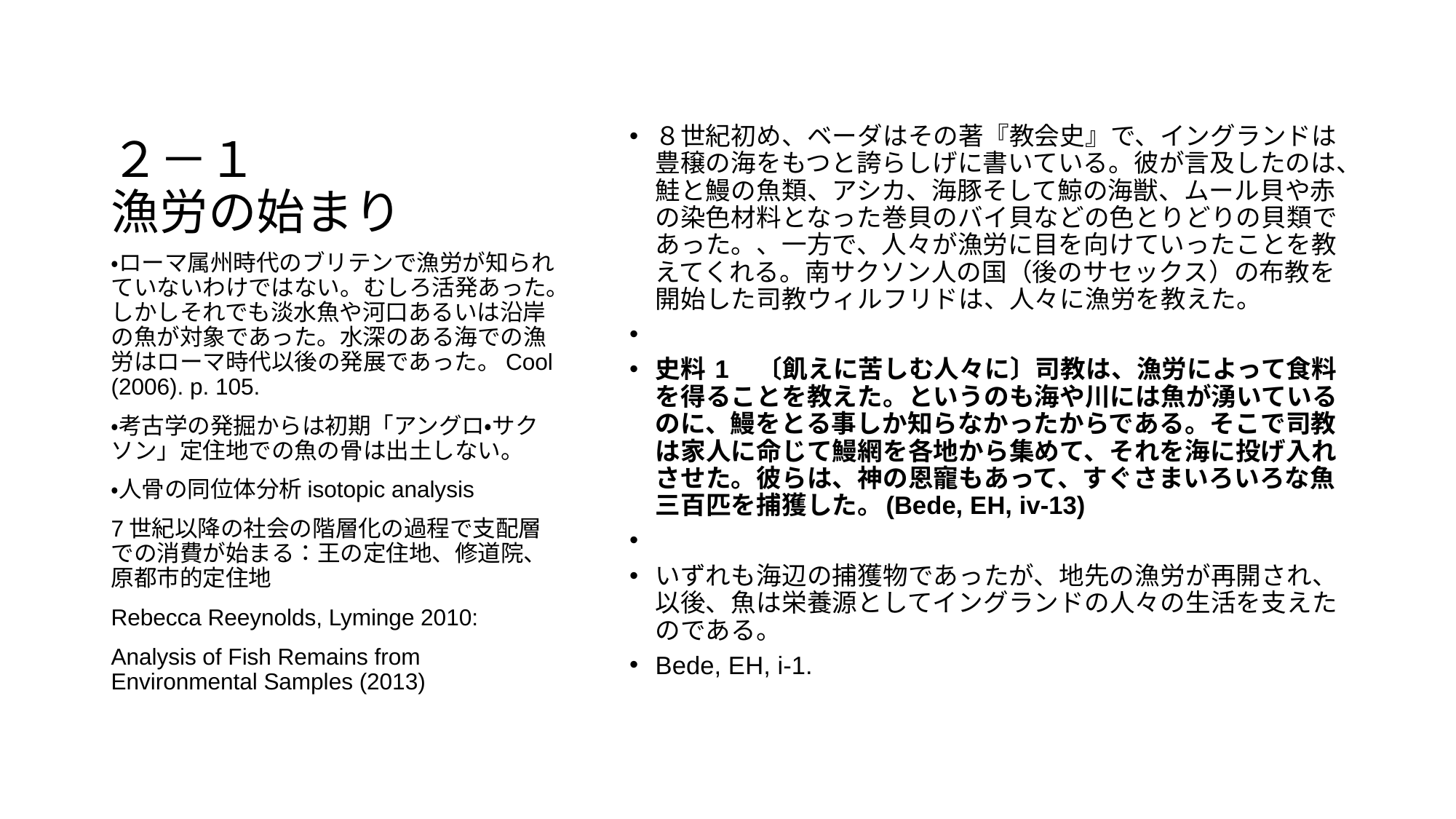

# ２－１ 漁労の始まり
８世紀初め、ベーダはその著『教会史』で、イングランドは豊穣の海をもつと誇らしげに書いている。彼が言及したのは、鮭と鰻の魚類、アシカ、海豚そして鯨の海獣、ムール貝や赤の染色材料となった巻貝のバイ貝などの色とりどりの貝類であった。、一方で、人々が漁労に目を向けていったことを教えてくれる。南サクソン人の国（後のサセックス）の布教を開始した司教ウィルフリドは、人々に漁労を教えた。

史料 1　〔飢えに苦しむ人々に〕司教は、漁労によって食料を得ることを教えた。というのも海や川には魚が湧いているのに、鰻をとる事しか知らなかったからである。そこで司教は家人に命じて鰻網を各地から集めて、それを海に投げ入れさせた。彼らは、神の恩寵もあって、すぐさまいろいろな魚三百匹を捕獲した。(Bede, EH, iv-13)

いずれも海辺の捕獲物であったが、地先の漁労が再開され、以後、魚は栄養源としてイングランドの人々の生活を支えたのである。
Bede, EH, i-1.

・ローマ属州時代のブリテンで漁労が知られていないわけではない。むしろ活発あった。しかしそれでも淡水魚や河口あるいは沿岸の魚が対象であった。水深のある海での漁労はローマ時代以後の発展であった。Cool (2006). p. 105.
・考古学の発掘からは初期「アングロ・サクソン」定住地での魚の骨は出土しない。
・人骨の同位体分析isotopic analysis
7世紀以降の社会の階層化の過程で支配層での消費が始まる：王の定住地、修道院、原都市的定住地
Rebecca Reeynolds, Lyminge 2010:
Analysis of Fish Remains from Environmental Samples (2013)